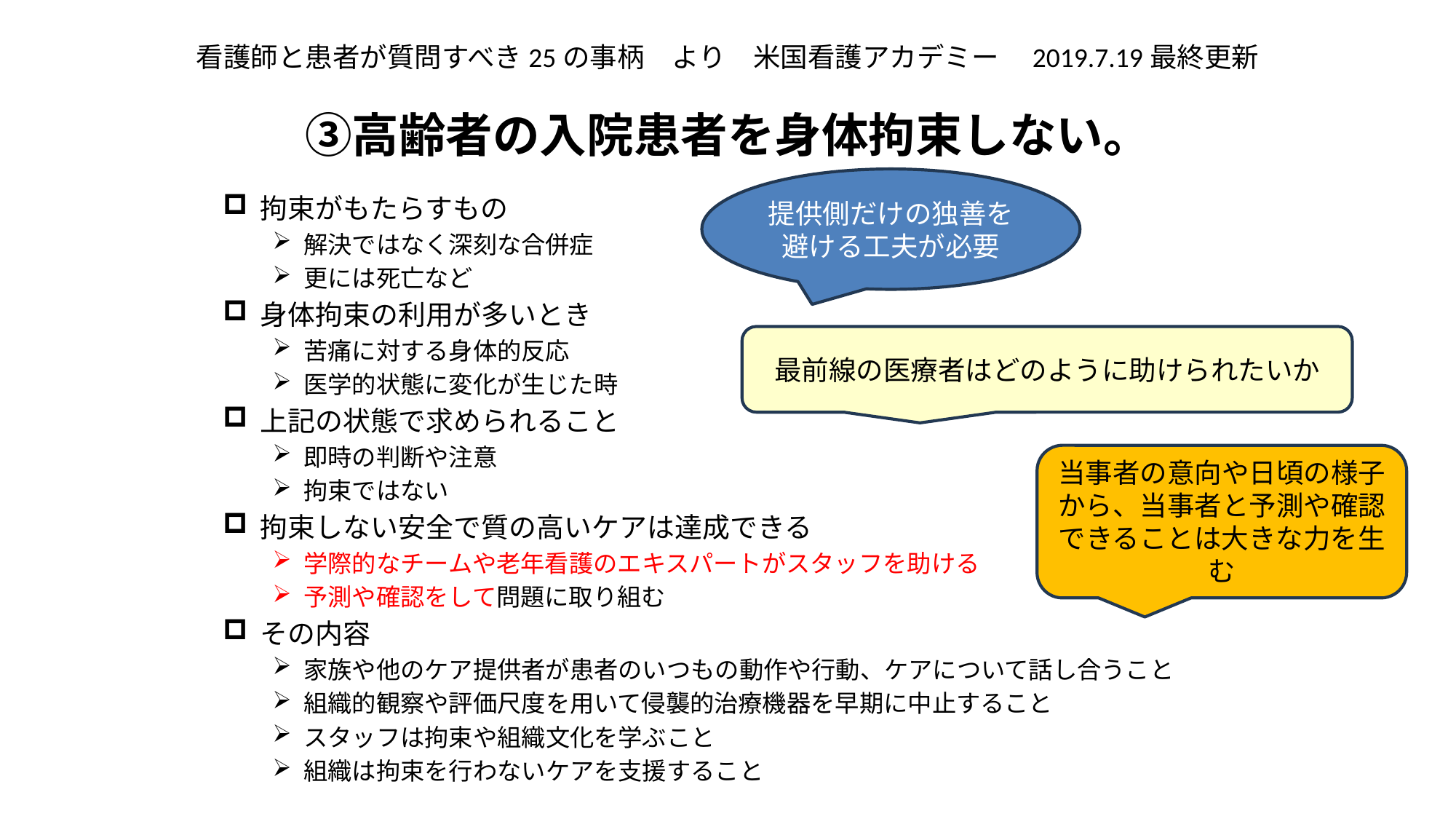

# 看護師と患者が質問すべき25の事柄　より　米国看護アカデミー　2019.7.19最終更新 ③高齢者の入院患者を身体拘束しない。
提供側だけの独善を避ける工夫が必要
拘束がもたらすもの
解決ではなく深刻な合併症
更には死亡など
身体拘束の利用が多いとき
苦痛に対する身体的反応
医学的状態に変化が生じた時
上記の状態で求められること
即時の判断や注意
拘束ではない
拘束しない安全で質の高いケアは達成できる
学際的なチームや老年看護のエキスパートがスタッフを助ける
予測や確認をして問題に取り組む
その内容
家族や他のケア提供者が患者のいつもの動作や行動、ケアについて話し合うこと
組織的観察や評価尺度を用いて侵襲的治療機器を早期に中止すること
スタッフは拘束や組織文化を学ぶこと
組織は拘束を行わないケアを支援すること

最前線の医療者はどのように助けられたいか
当事者の意向や日頃の様子から、当事者と予測や確認できることは大きな力を生む